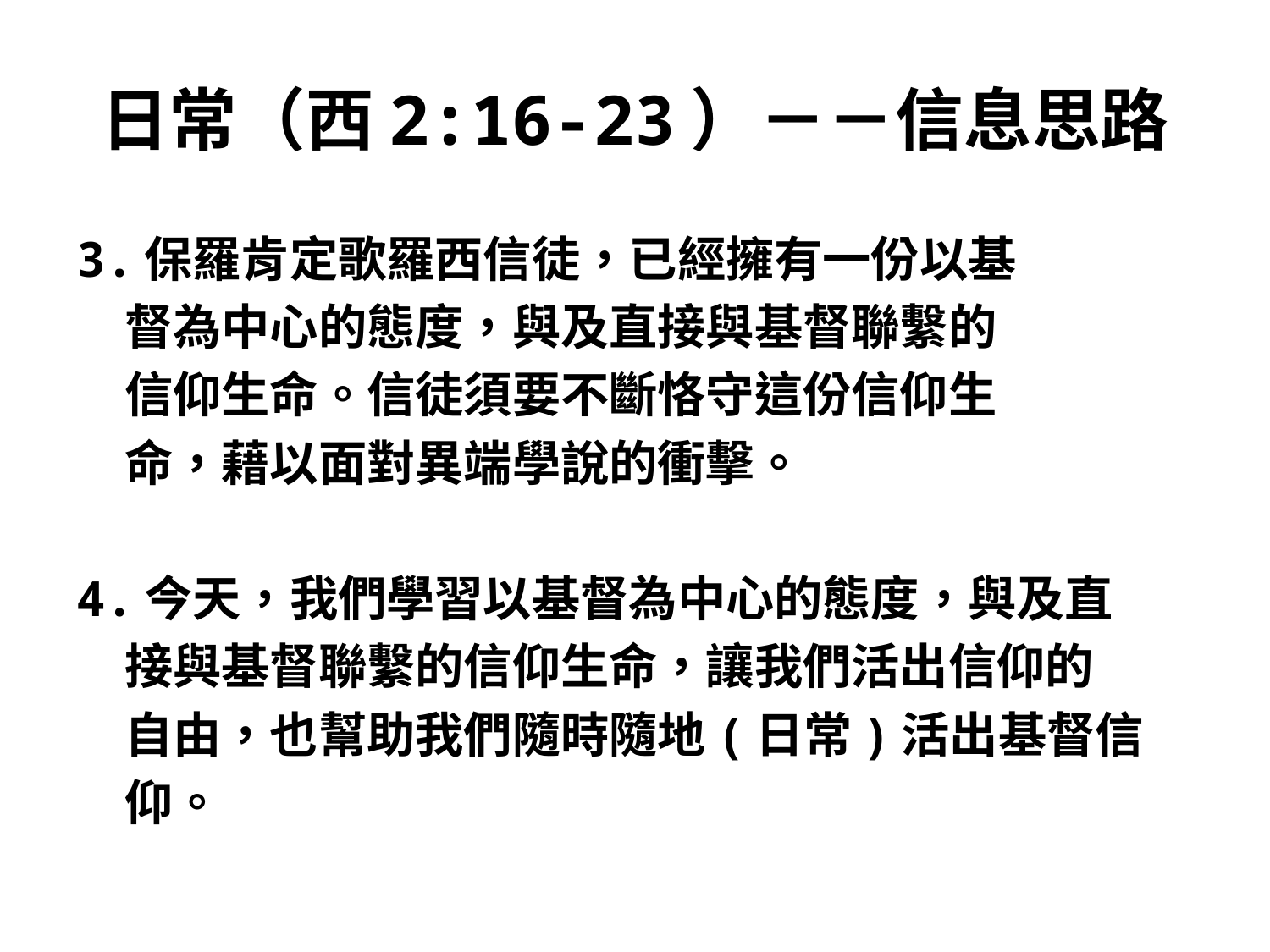

# 日常（西2:16-23）－－信息思路
3.保羅肯定歌羅西信徒，已經擁有一份以基
　督為中心的態度，與及直接與基督聯繫的
　信仰生命。信徒須要不斷恪守這份信仰生
　命，藉以面對異端學說的衝擊。

4.今天，我們學習以基督為中心的態度，與及直
　接與基督聯繫的信仰生命，讓我們活出信仰的
　自由，也幫助我們隨時隨地(日常)活出基督信
　仰。